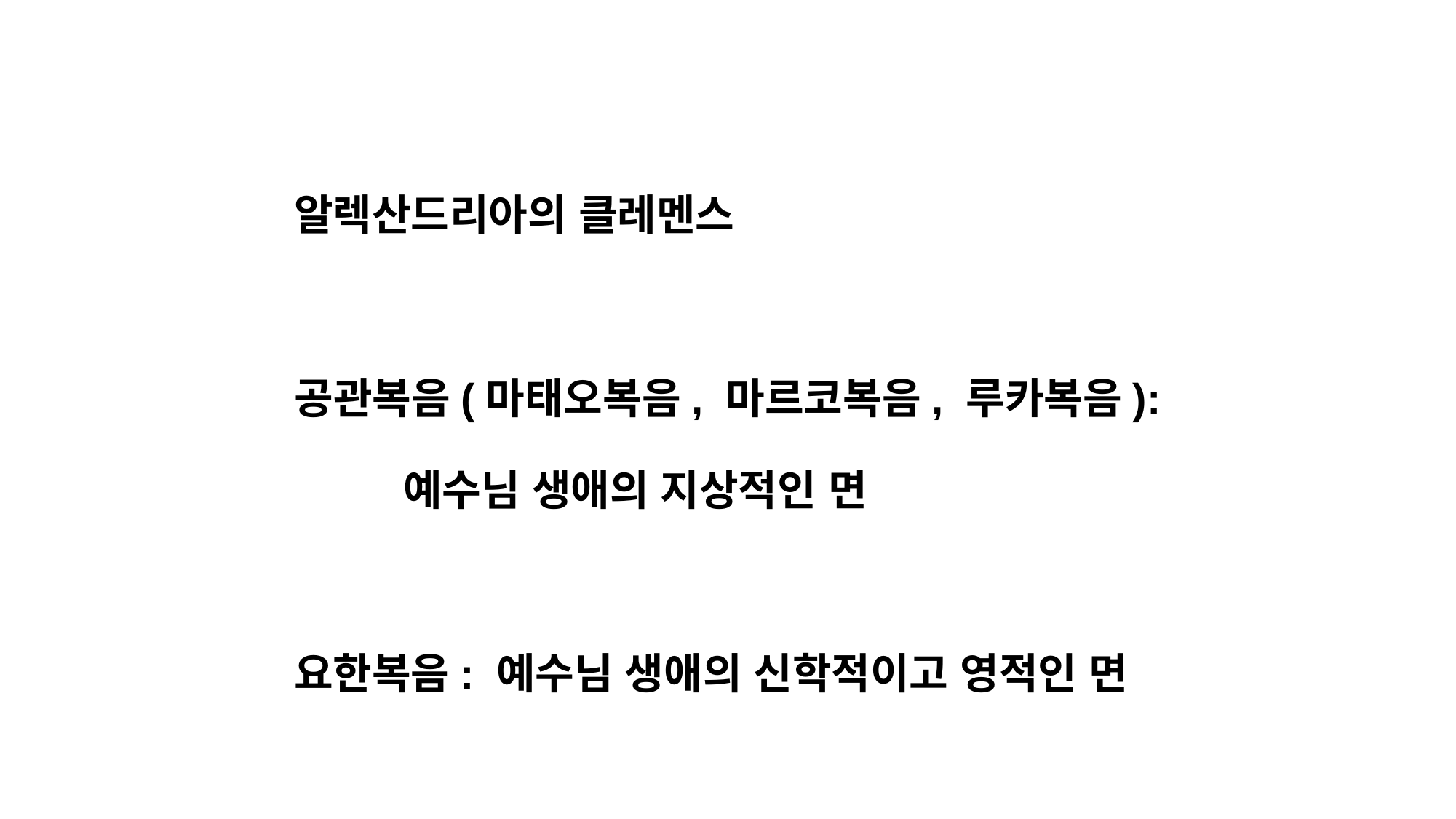

알렉산드리아의 클레멘스

공관복음(마태오복음, 마르코복음, 루카복음): 	예수님 생애의 지상적인 면

요한복음: 예수님 생애의 신학적이고 영적인 면